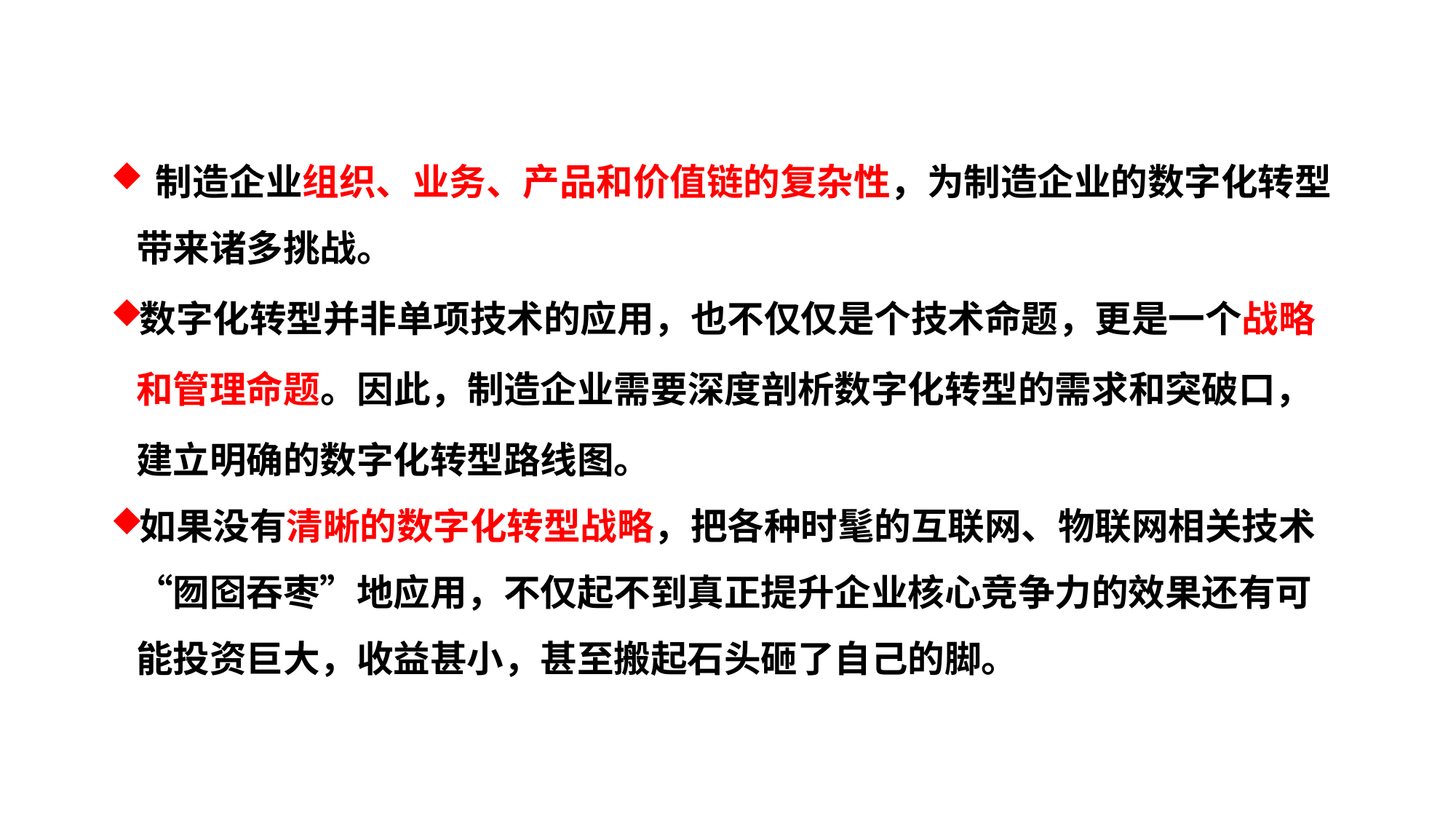

制造企业组织、业务、产品和价值链的复杂性，为制造企业的数字化转型带来诸多挑战。
数字化转型并非单项技术的应用，也不仅仅是个技术命题，更是一个战略和管理命题。因此，制造企业需要深度剖析数字化转型的需求和突破口，建立明确的数字化转型路线图。
如果没有清晰的数字化转型战略，把各种时髦的互联网、物联网相关技术“囫囵吞枣”地应用，不仅起不到真正提升企业核心竞争力的效果还有可能投资巨大，收益甚小，甚至搬起石头砸了自己的脚。